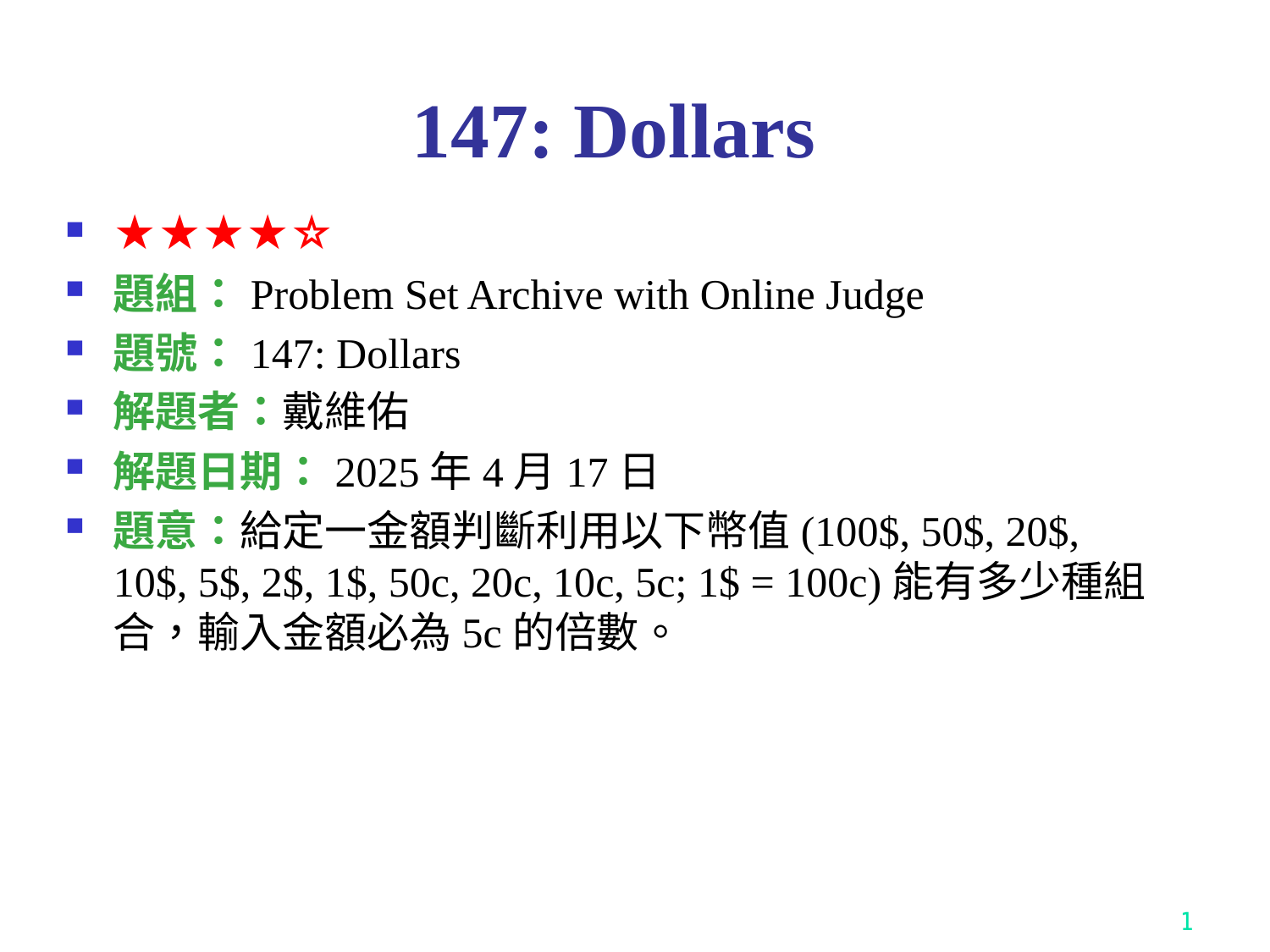

# 147: Dollars
★★★★☆
題組：Problem Set Archive with Online Judge
題號：147: Dollars
解題者：戴維佑
解題日期：2025年4月17日
題意：給定一金額判斷利用以下幣值(100$, 50$, 20$, 10$, 5$, 2$, 1$, 50c, 20c, 10c, 5c; 1$ = 100c)能有多少種組合，輸入金額必為5c的倍數。
1